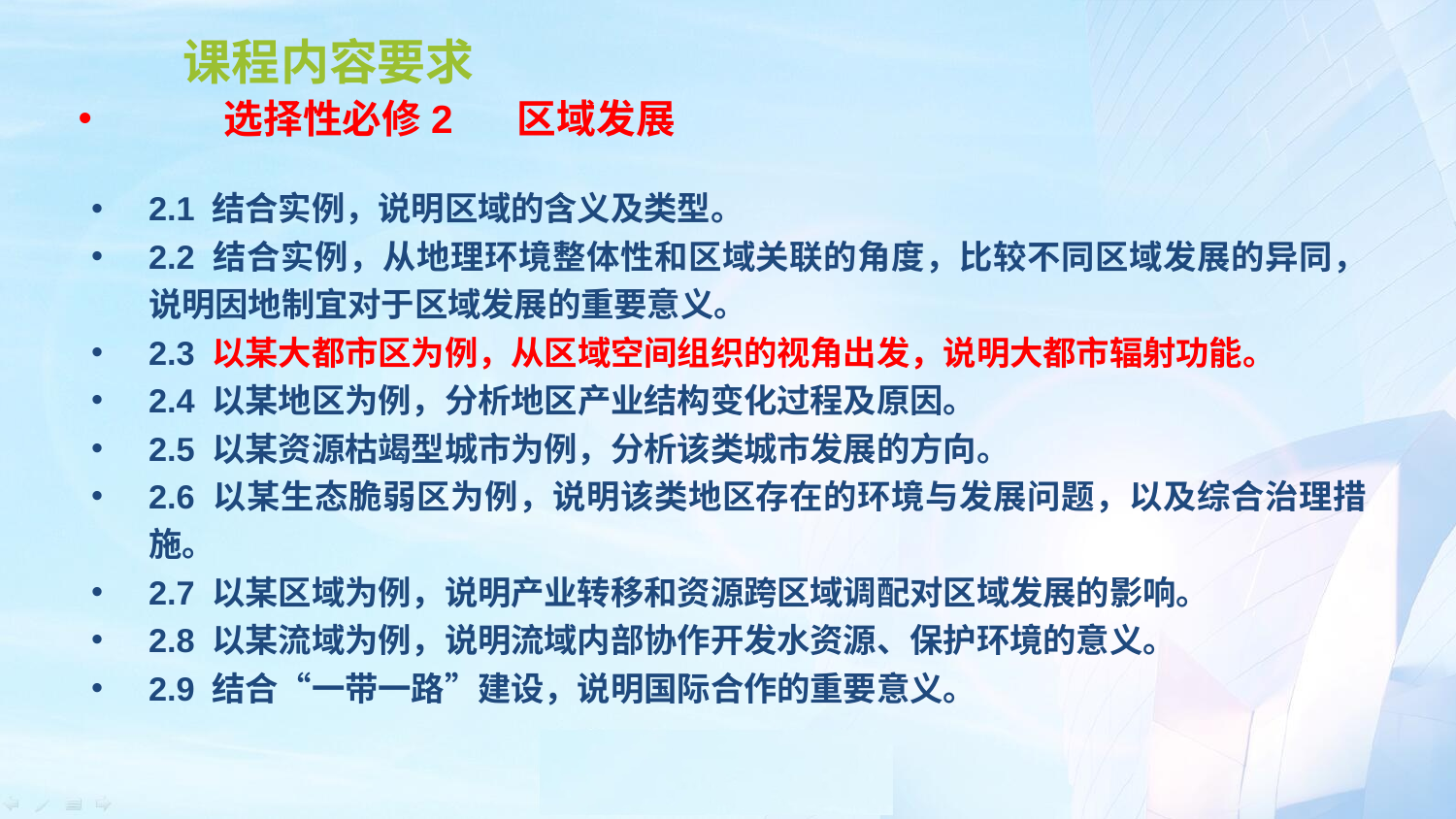

课程内容要求
选择性必修2     区域发展
2.1 结合实例，说明区域的含义及类型。
2.2 结合实例，从地理环境整体性和区域关联的角度，比较不同区域发展的异同，说明因地制宜对于区域发展的重要意义。
2.3 以某大都市区为例，从区域空间组织的视角出发，说明大都市辐射功能。
2.4 以某地区为例，分析地区产业结构变化过程及原因。
2.5 以某资源枯竭型城市为例，分析该类城市发展的方向。
2.6 以某生态脆弱区为例，说明该类地区存在的环境与发展问题，以及综合治理措施。
2.7 以某区域为例，说明产业转移和资源跨区域调配对区域发展的影响。
2.8 以某流域为例，说明流域内部协作开发水资源、保护环境的意义。
2.9 结合“一带一路”建设，说明国际合作的重要意义。